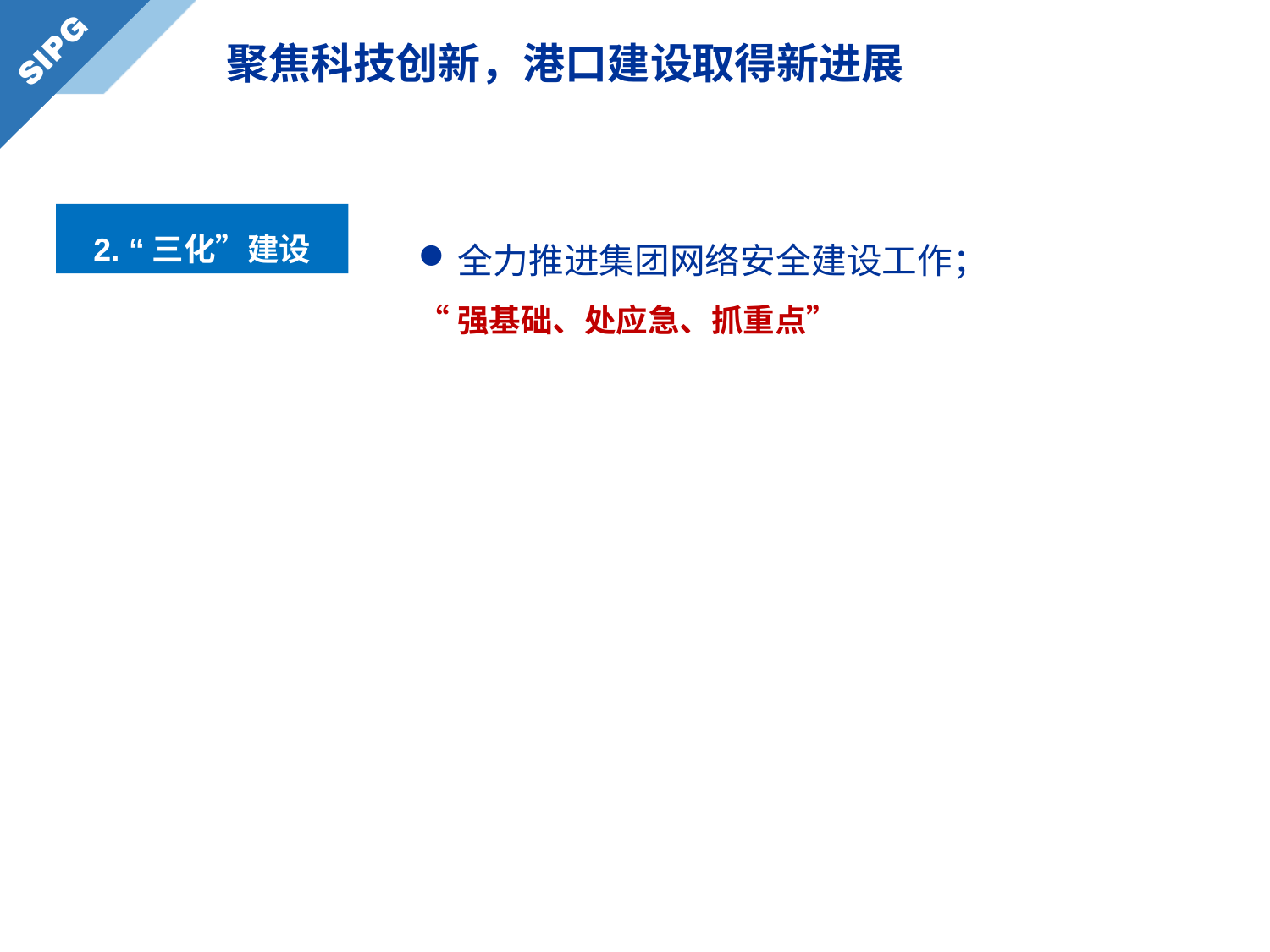

SIPG
聚焦科技创新，港口建设取得新进展
2. “三化”建设
全力推进集团网络安全建设工作；
“强基础、处应急、抓重点”